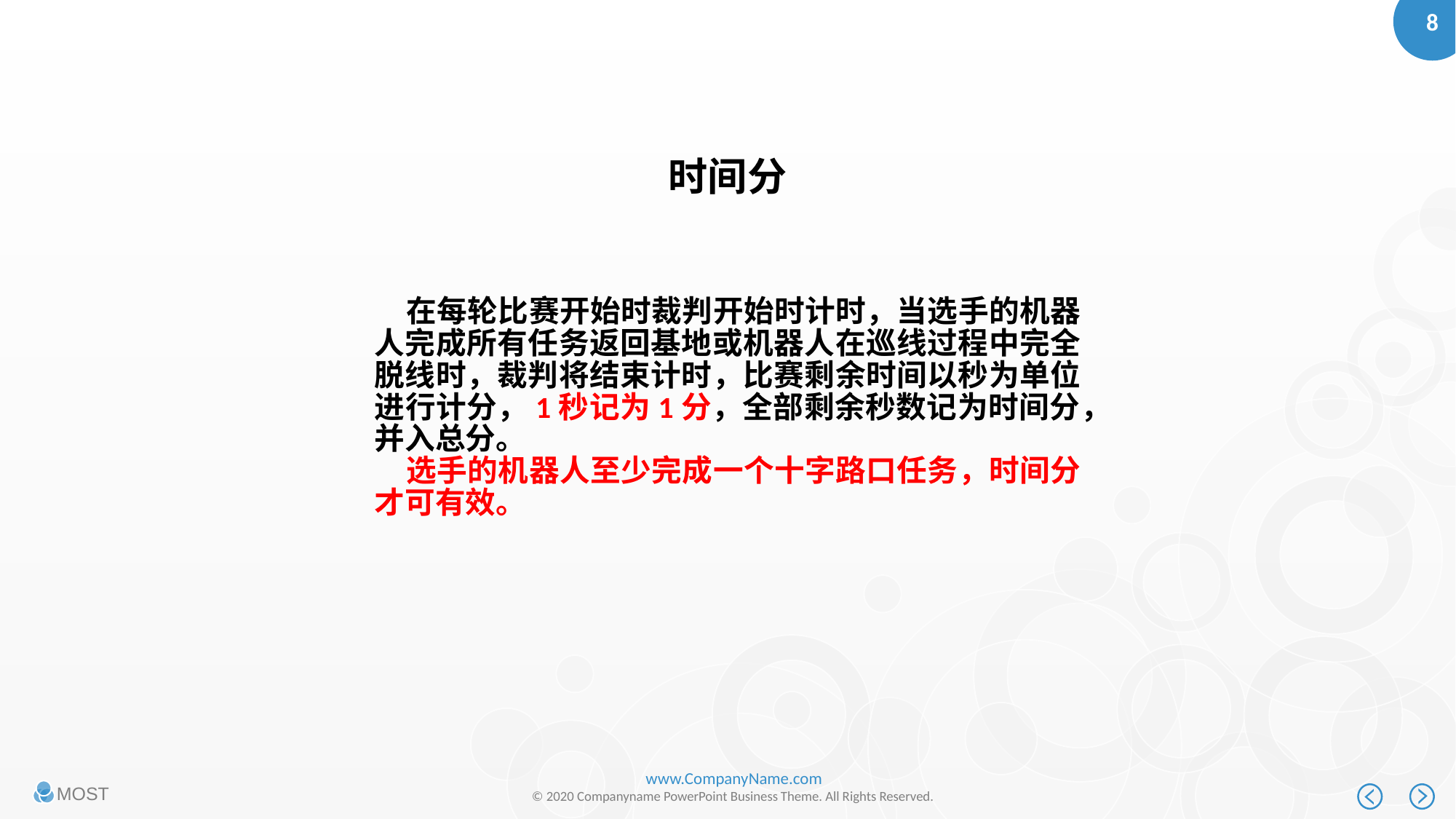

时间分
在每轮比赛开始时裁判开始时计时，当选手的机器人完成所有任务返回基地或机器人在巡线过程中完全脱线时，裁判将结束计时，比赛剩余时间以秒为单位进行计分，1秒记为1分，全部剩余秒数记为时间分，并入总分。
选手的机器人至少完成一个十字路口任务，时间分才可有效。